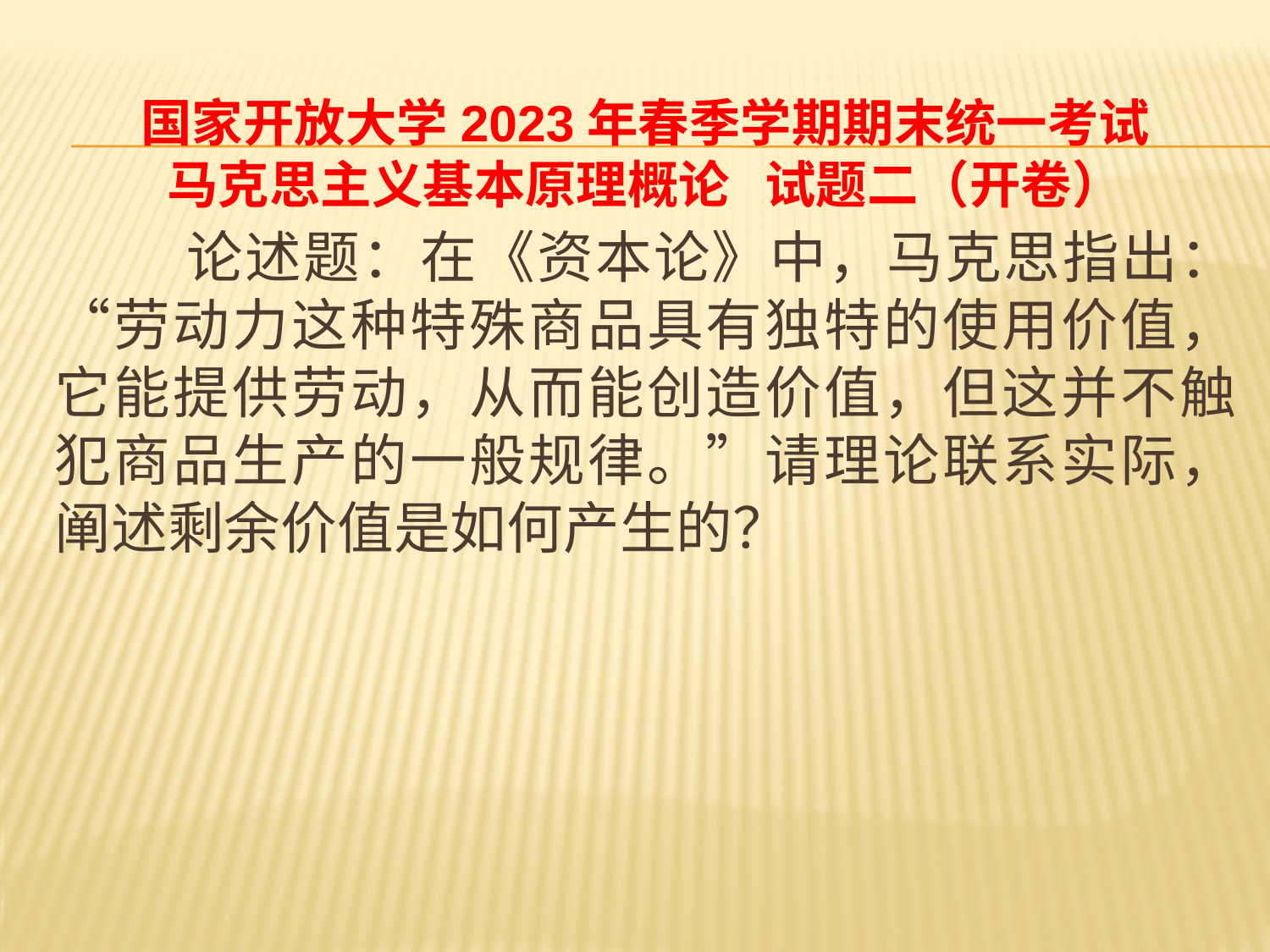

# 国家开放大学2023年春季学期期末统一考试 马克思主义基本原理概论   试题二（开卷）
        论述题：在《资本论》中，马克思指出：“劳动力这种特殊商品具有独特的使用价值，它能提供劳动，从而能创造价值，但这并不触犯商品生产的一般规律。”请理论联系实际，阐述剩余价值是如何产生的？